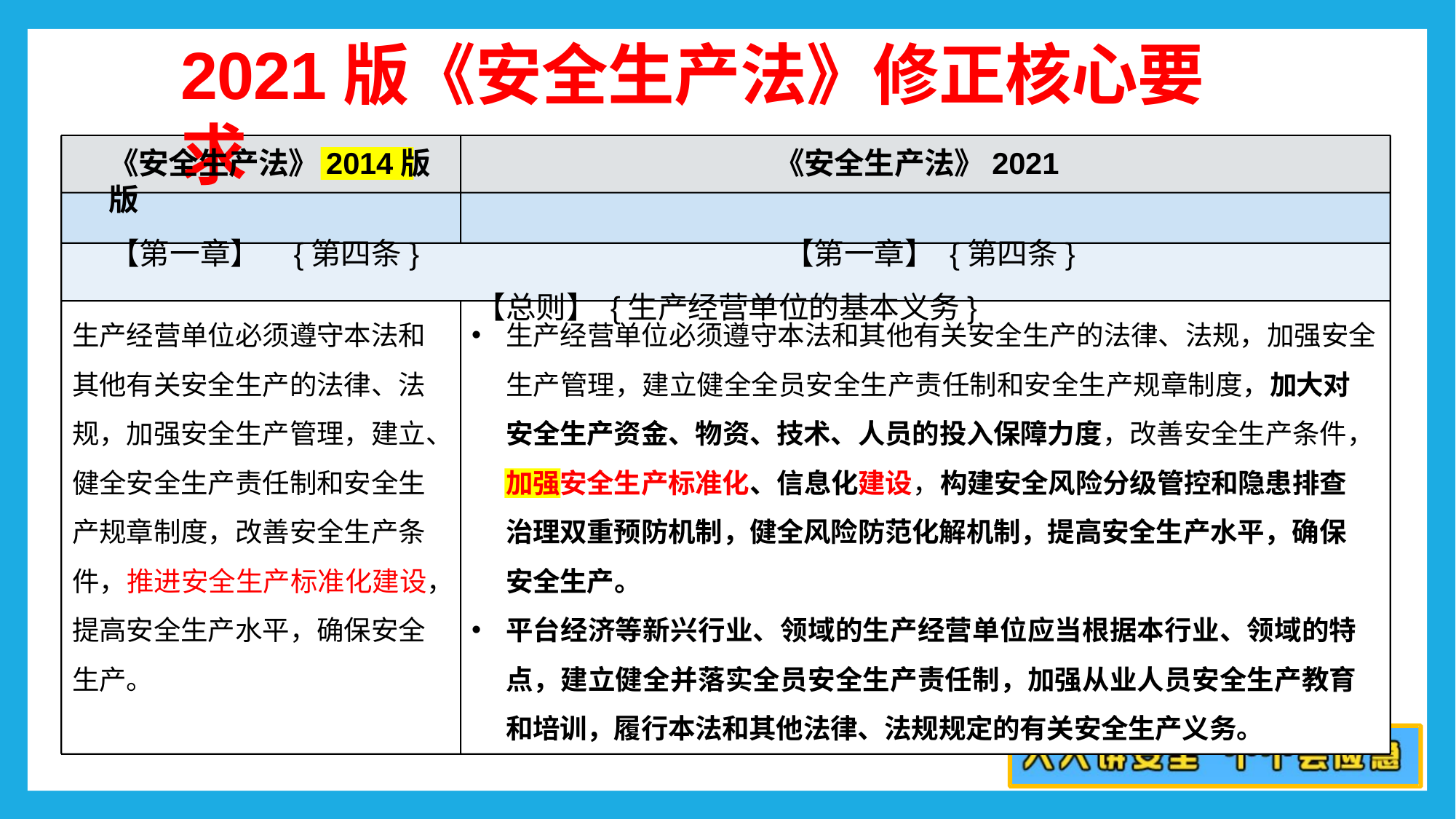

# 2021版《安全生产法》修正核心要求
《安全生产法》2014版	《安全生产法》2021版
【第一章】	{第四条}	【第一章】 {第四条}
【总则】 {生产经营单位的基本义务}

生产经营单位必须遵守本法和 其他有关安全生产的法律、法 规，加强安全生产管理，建立、健全安全生产责任制和安全生 产规章制度，改善安全生产条 件，推进安全生产标准化建设，提高安全生产水平，确保安全 生产。
生产经营单位必须遵守本法和其他有关安全生产的法律、法规，加强安全生产管理，建立健全全员安全生产责任制和安全生产规章制度，加大对 安全生产资金、物资、技术、人员的投入保障力度，改善安全生产条件，
加强安全生产标准化、信息化建设，构建安全风险分级管控和隐患排查

治理双重预防机制，健全风险防范化解机制，提高安全生产水平，确保安全生产。
平台经济等新兴行业、领域的生产经营单位应当根据本行业、领域的特点，建立健全并落实全员安全生产责任制，加强从业人员安全生产教育和培训，履行本法和其他法律、法规规定的有关安全生产义务。